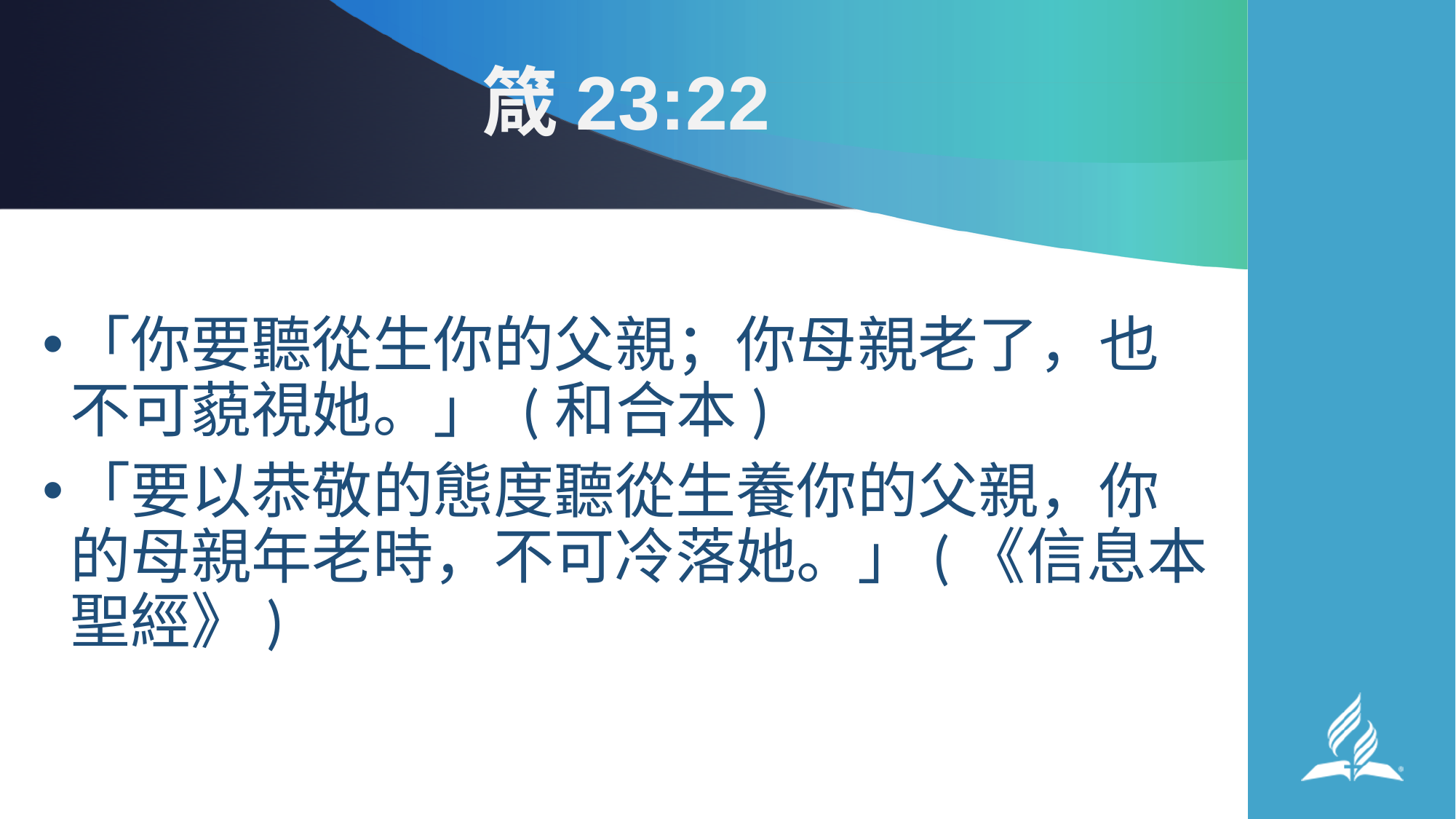

# 箴23:22
「你要聽從生你的父親；你母親老了，也不可藐視她。」 (和合本)
「要以恭敬的態度聽從生養你的父親，你的母親年老時，不可冷落她。」(《信息本聖經》)